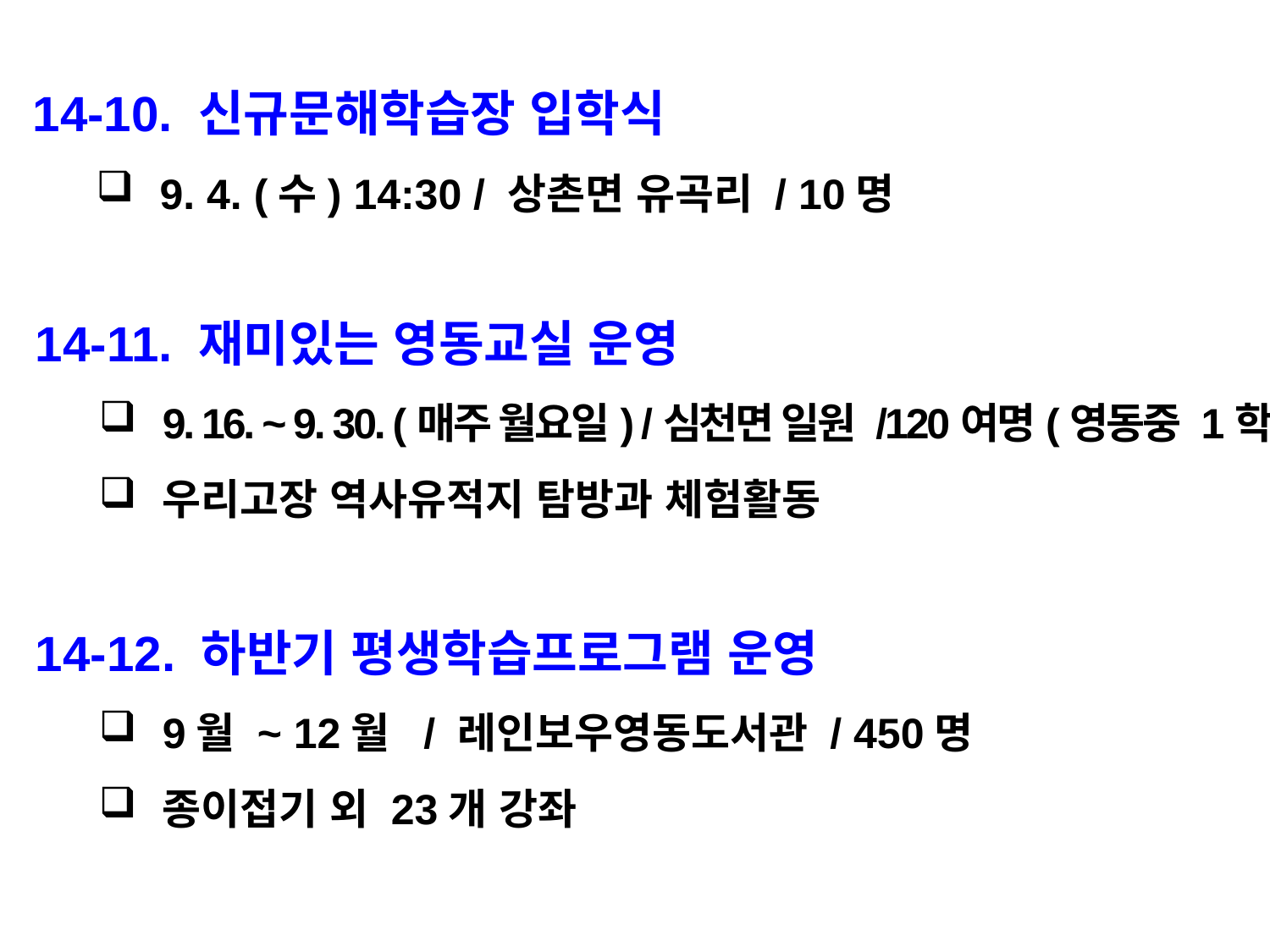

14-10. 신규문해학습장 입학식
9. 4. (수) 14:30 / 상촌면 유곡리 / 10명

14-11. 재미있는 영동교실 운영
9. 16. ~ 9. 30. (매주 월요일) /심천면 일원 /120여명(영동중 1학년)
우리고장 역사유적지 탐방과 체험활동
14-12. 하반기 평생학습프로그램 운영
9월 ~ 12월  / 레인보우영동도서관 / 450명
종이접기 외 23개 강좌